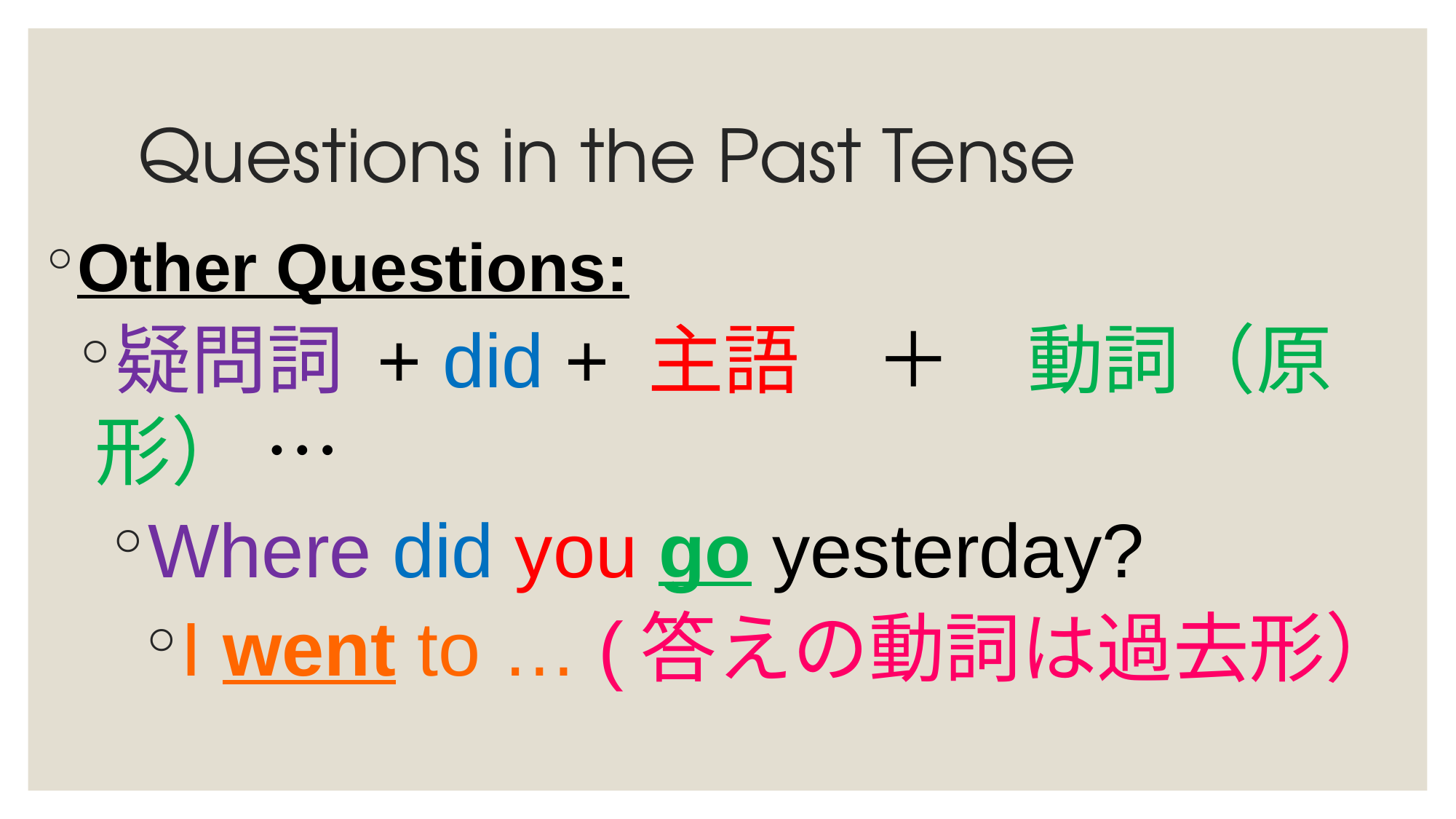

# Questions in the Past Tense
Other Questions:
疑問詞 + did + 主語　＋　動詞（原形） …
Where did you go yesterday?
I went to … (答えの動詞は過去形）